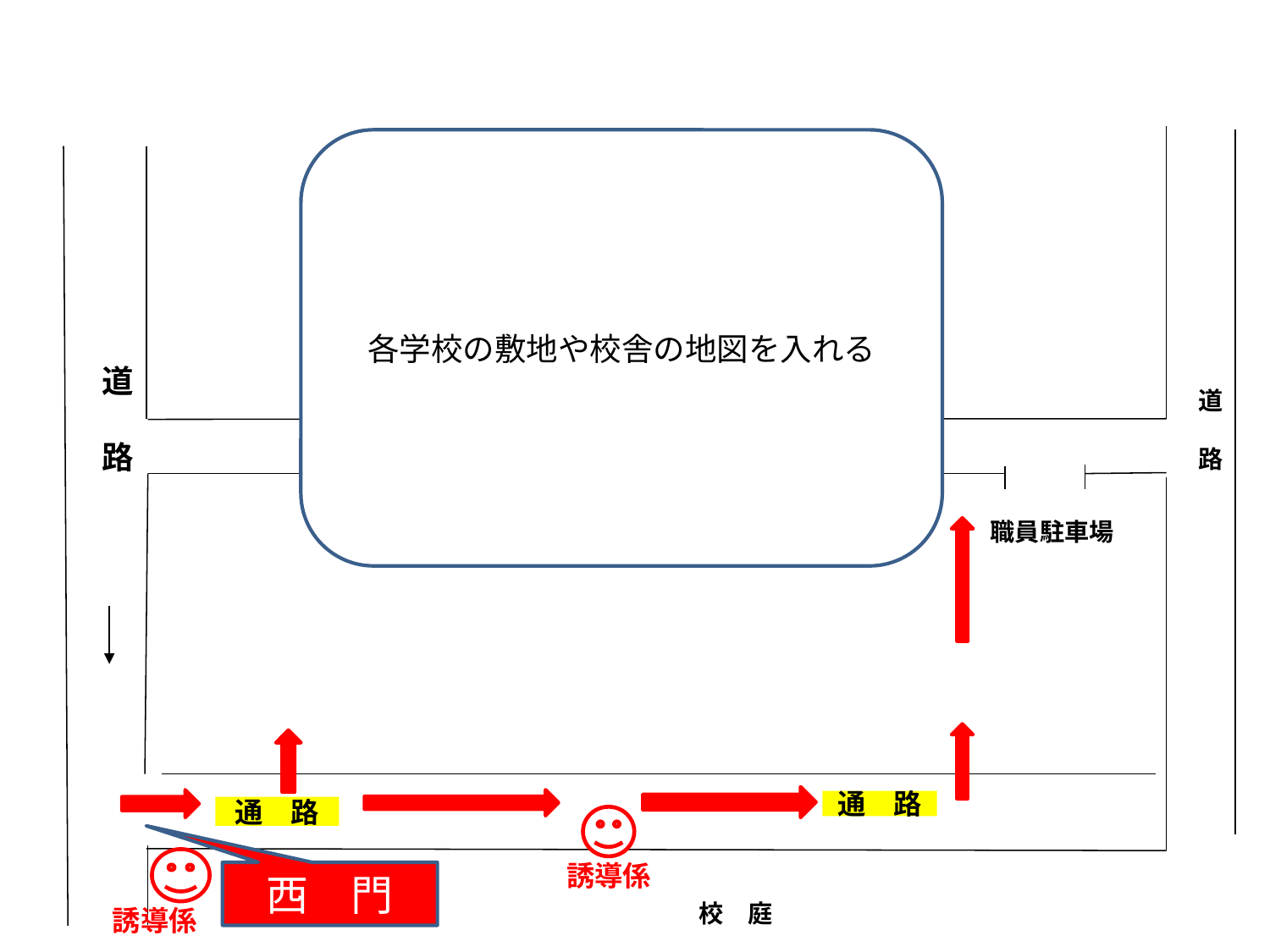

各学校の敷地や校舎の地図を入れる
道
路
道
路
道 路

通　路
職員駐車場

通　路
通　路

誘導係
西　門
校　庭
誘導係